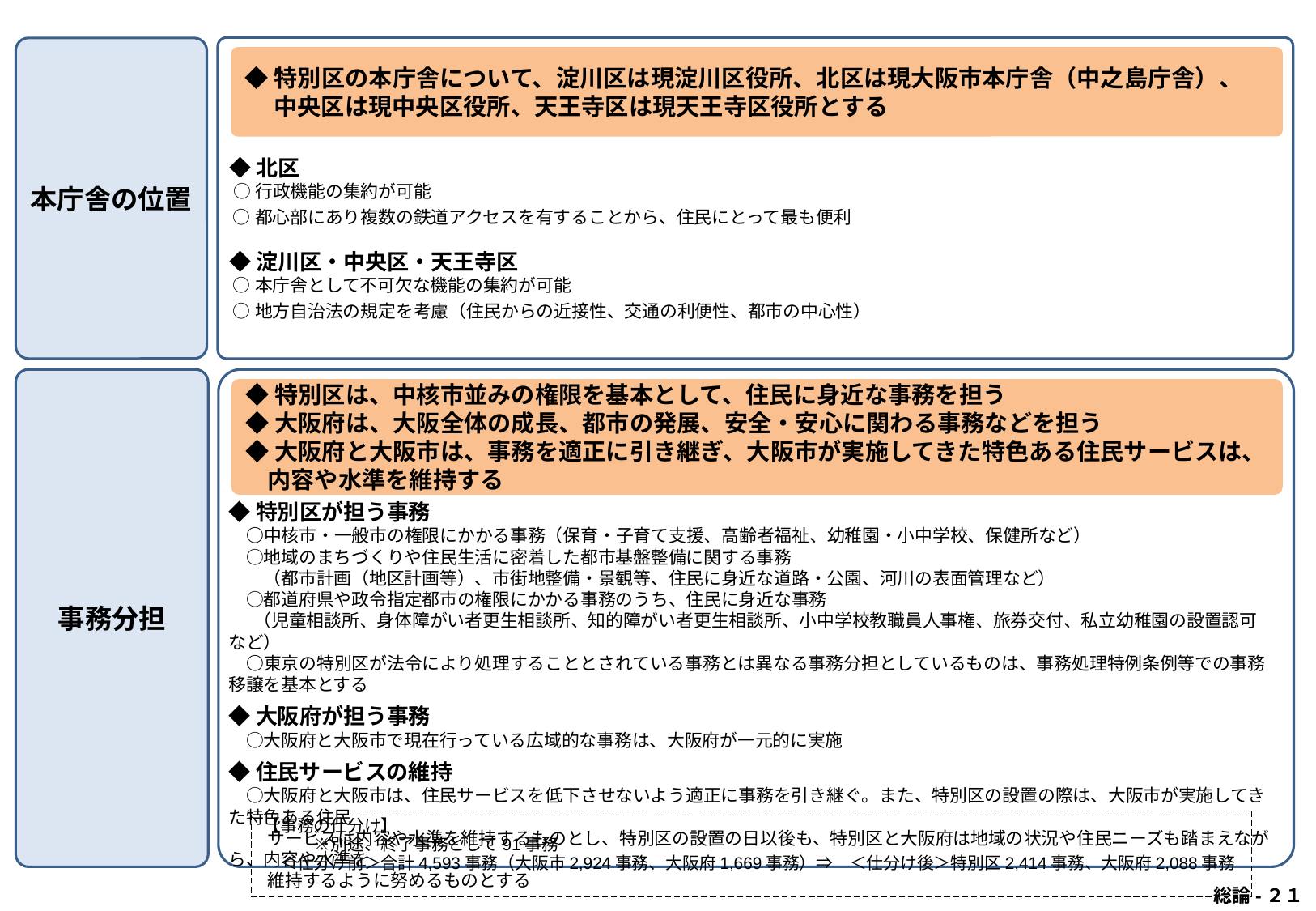

本庁舎の位置
◆特別区の本庁舎について、淀川区は現淀川区役所、北区は現大阪市本庁舎（中之島庁舎）、
　 中央区は現中央区役所、天王寺区は現天王寺区役所とする

◆北区
 ○行政機能の集約が可能
 ○都心部にあり複数の鉄道アクセスを有することから、住民にとって最も便利
◆淀川区・中央区・天王寺区
 ○本庁舎として不可欠な機能の集約が可能
 ○地方自治法の規定を考慮（住民からの近接性、交通の利便性、都市の中心性）
事務分担

◆特別区は、中核市並みの権限を基本として、住民に身近な事務を担う
◆大阪府は、大阪全体の成長、都市の発展、安全・安心に関わる事務などを担う
◆大阪府と大阪市は、事務を適正に引き継ぎ、大阪市が実施してきた特色ある住民サービスは、
   内容や水準を維持する

◆特別区が担う事務
　○中核市・一般市の権限にかかる事務（保育・子育て支援、高齢者福祉、幼稚園・小中学校、保健所など）
　○地域のまちづくりや住民生活に密着した都市基盤整備に関する事務
　　（都市計画（地区計画等）、市街地整備・景観等、住民に身近な道路・公園、河川の表面管理など）
　○都道府県や政令指定都市の権限にかかる事務のうち、住民に身近な事務
　  （児童相談所、身体障がい者更生相談所、知的障がい者更生相談所、小中学校教職員人事権、旅券交付、私立幼稚園の設置認可など）
　○東京の特別区が法令により処理することとされている事務とは異なる事務分担としているものは、事務処理特例条例等での事務移譲を基本とする

◆大阪府が担う事務
　○大阪府と大阪市で現在行っている広域的な事務は、大阪府が一元的に実施

◆住民サービスの維持
　○大阪府と大阪市は、住民サービスを低下させないよう適正に事務を引き継ぐ。また、特別区の設置の際は、大阪市が実施してきた特色ある住民
　　 サービスは内容や水準を維持するものとし、特別区の設置の日以後も、特別区と大阪府は地域の状況や住民ニーズも踏まえながら、内容や水準を
　　 維持するように努めるものとする
【事務の仕分け】　　　　　　　　　　　　　　　　　　　　　　　　　　　　　　　　　　　　　　　　　　　　　　　　　　　　　※別途、終了事務として91事務
　＜仕分け前＞合計4,593事務（大阪市2,924事務、大阪府1,669事務）⇒　＜仕分け後＞特別区2,414事務、大阪府2,088事務
 総論-２１